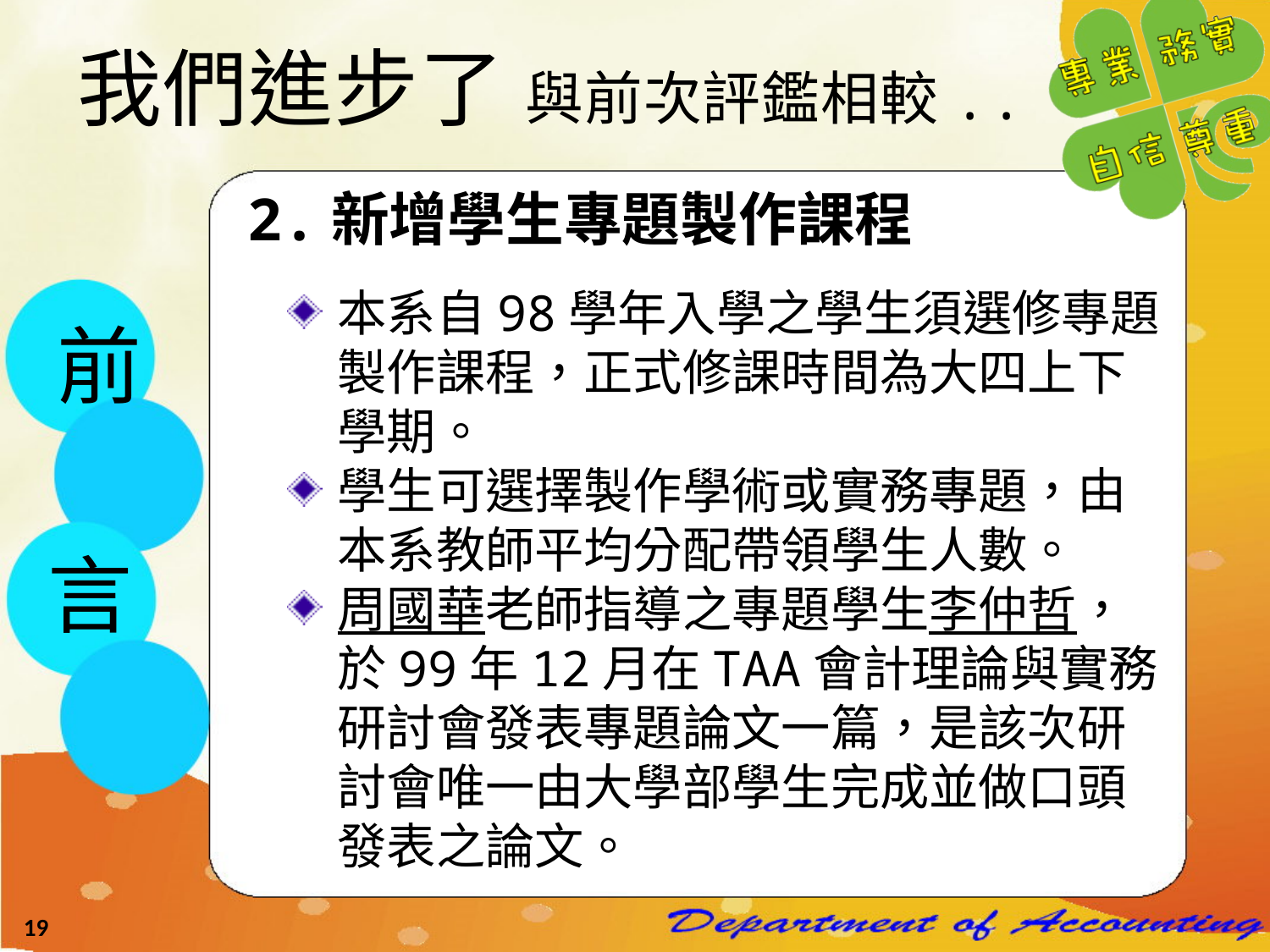

# 我們進步了 與前次評鑑相較..
2.新增學生專題製作課程

本系自98學年入學之學生須選修專題製作課程，正式修課時間為大四上下學期。
學生可選擇製作學術或實務專題，由本系教師平均分配帶領學生人數。
周國華老師指導之專題學生李仲哲，於99年12月在TAA會計理論與實務研討會發表專題論文一篇，是該次研討會唯一由大學部學生完成並做口頭發表之論文。
前

言

19